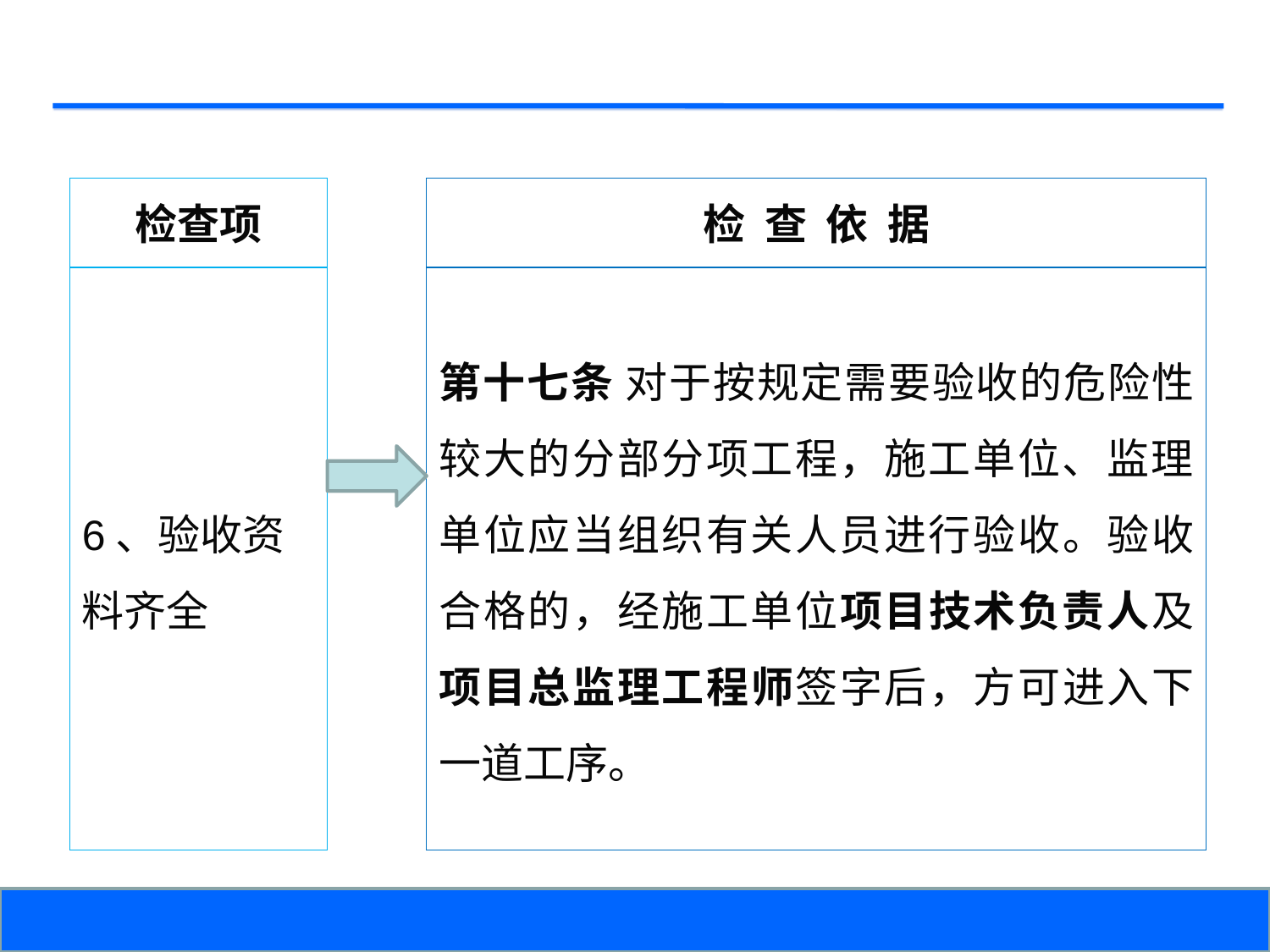

检查项
检  查  依  据
6、验收资料齐全
第十七条 对于按规定需要验收的危险性较大的分部分项工程，施工单位、监理单位应当组织有关人员进行验收。验收合格的，经施工单位项目技术负责人及项目总监理工程师签字后，方可进入下一道工序。